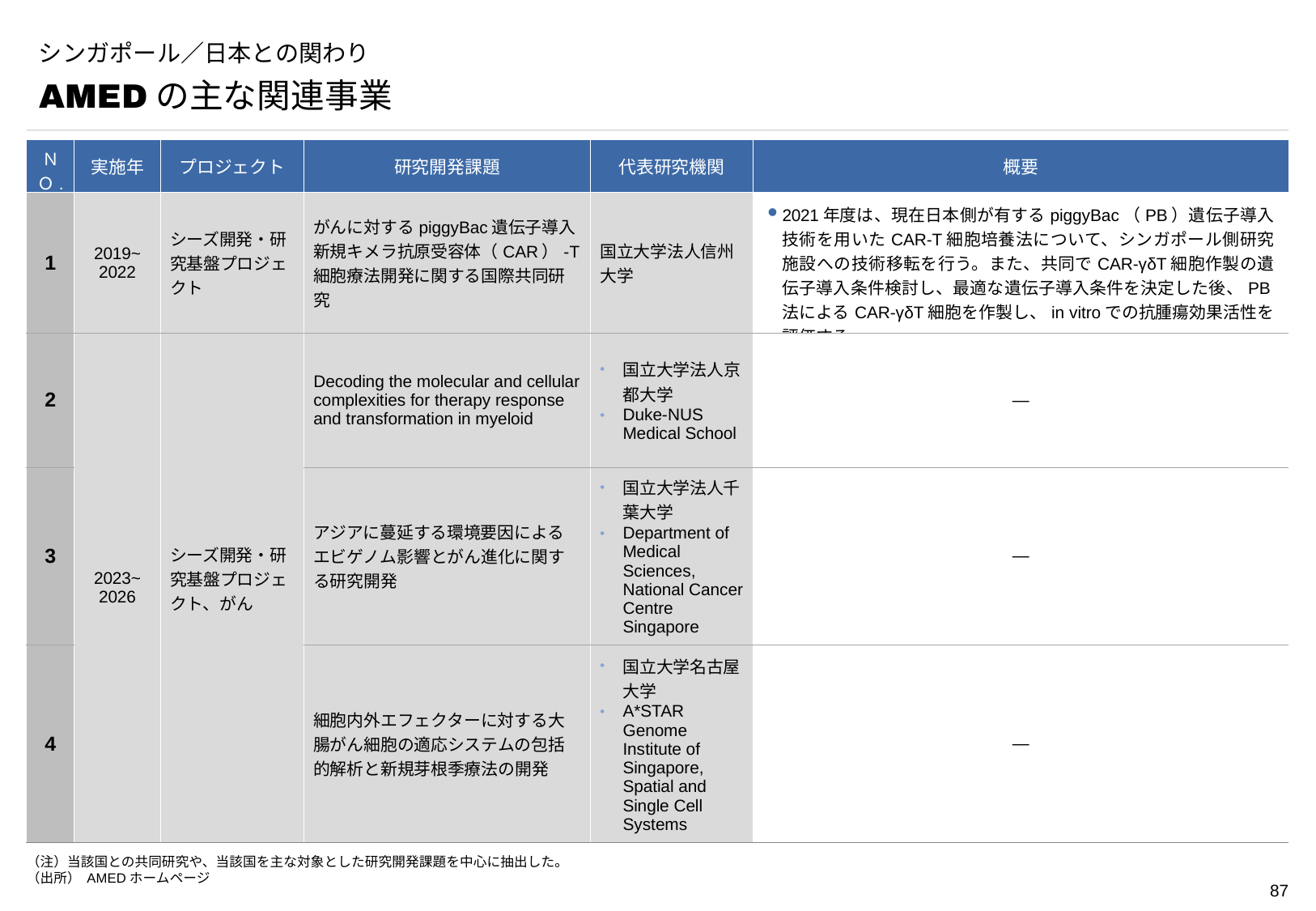

# シンガポール／日本との関わり
AMEDの主な関連事業
| ＮＯ. | 実施年 | プロジェクト | 研究開発課題 | 代表研究機関 | 概要 |
| --- | --- | --- | --- | --- | --- |
| 1 | 2019~ 2022 | シーズ開発・研究基盤プロジェクト | がんに対するpiggyBac遺伝子導入新規キメラ抗原受容体（CAR）-T細胞療法開発に関する国際共同研究 | 国立大学法人信州大学 | 2021年度は、現在日本側が有するpiggyBac（PB）遺伝子導入技術を用いたCAR-T細胞培養法について、シンガポール側研究施設への技術移転を行う。また、共同でCAR-γδT細胞作製の遺伝子導入条件検討し、最適な遺伝子導入条件を決定した後、PB法によるCAR-γδT細胞を作製し、in vitroでの抗腫瘍効果活性を評価する。 |
| 2 | 2023~ 2026 | シーズ開発・研究基盤プロジェクト、がん | Decoding the molecular and cellular complexities for therapy response and transformation in myeloid | 国立大学法人京都大学 Duke-NUS Medical School | ― |
| 3 |  |  | アジアに蔓延する環境要因によるエビゲノム影響とがん進化に関する研究開発 | 国立大学法人千葉大学 Department of Medical Sciences, National Cancer Centre Singapore | ― |
| 4 |  |  | 細胞内外エフェクターに対する大腸がん細胞の適応システムの包括的解析と新規芽根季療法の開発 | 国立大学名古屋大学 A\*STAR Genome Institute of Singapore, Spatial and Single Cell Systems | ― |
（注）当該国との共同研究や、当該国を主な対象とした研究開発課題を中心に抽出した。
（出所） AMEDホームページ